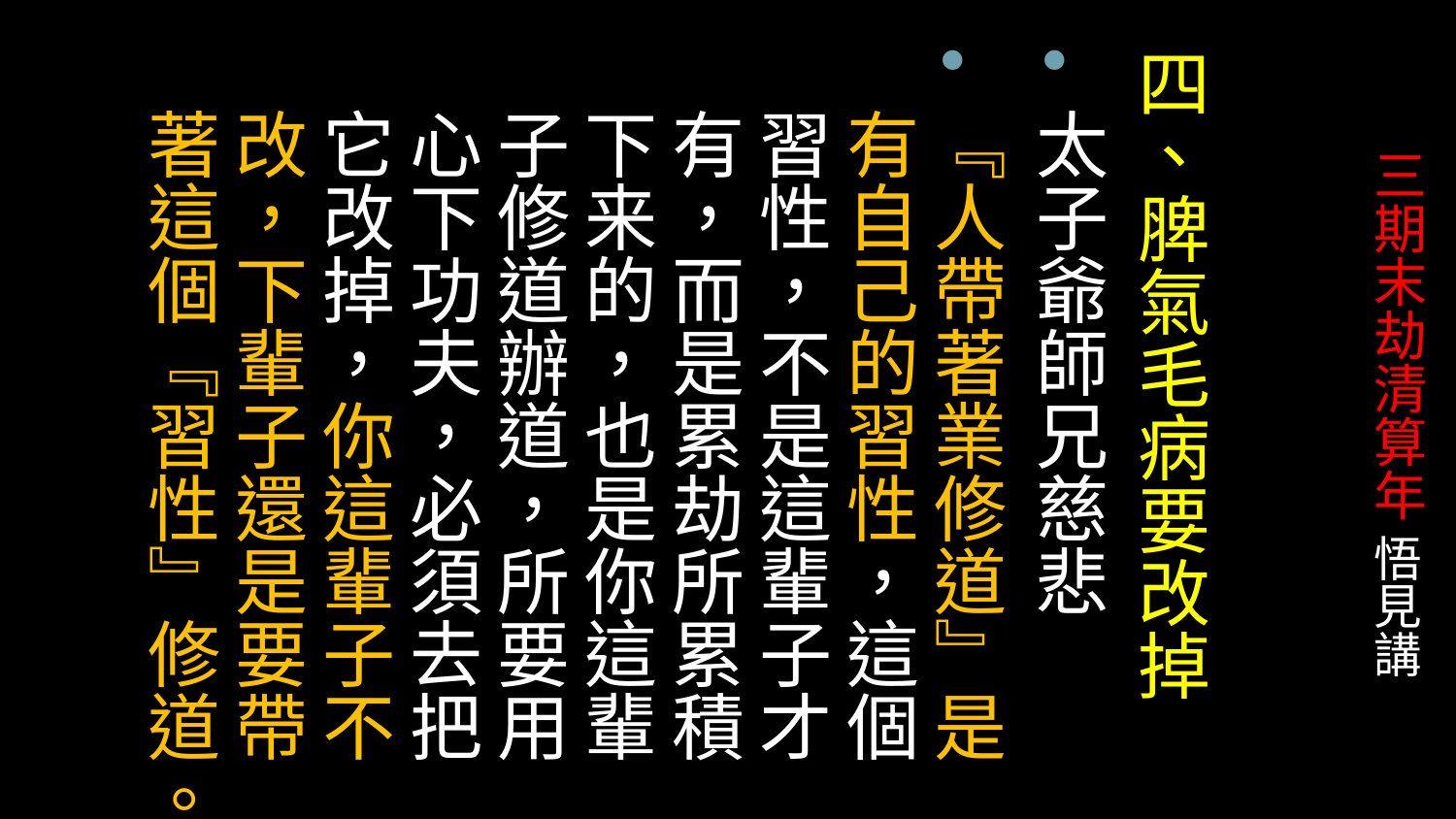

四、脾氣毛病要改掉
太子爺師兄慈悲
『人帶著業修道』是有自己的習性，這個習性，不是這輩子才有，而是累劫所累積下来的，也是你這輩子修道辦道，所要用心下功夫，必須去把它改掉，你這輩子不改，下輩子還是要帶著這個『習性』修道。

# 三期末劫清算年 悟見講